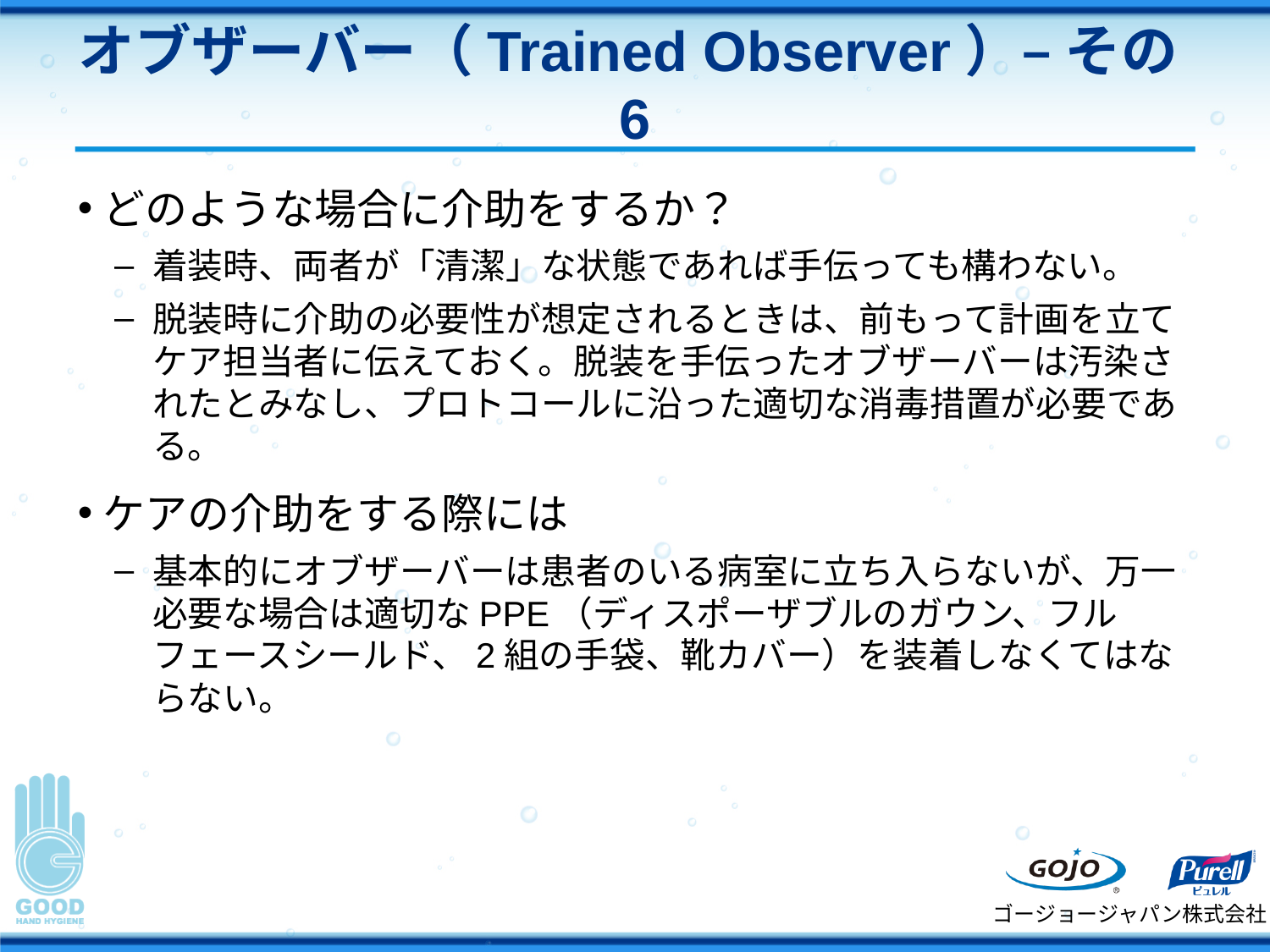

# オブザーバー（Trained Observer）– その6
どのような場合に介助をするか？
着装時、両者が「清潔」な状態であれば手伝っても構わない。
脱装時に介助の必要性が想定されるときは、前もって計画を立てケア担当者に伝えておく。脱装を手伝ったオブザーバーは汚染されたとみなし、プロトコールに沿った適切な消毒措置が必要である。
ケアの介助をする際には
基本的にオブザーバーは患者のいる病室に立ち入らないが、万一必要な場合は適切なPPE（ディスポーザブルのガウン、フルフェースシールド、2組の手袋、靴カバー）を装着しなくてはならない。